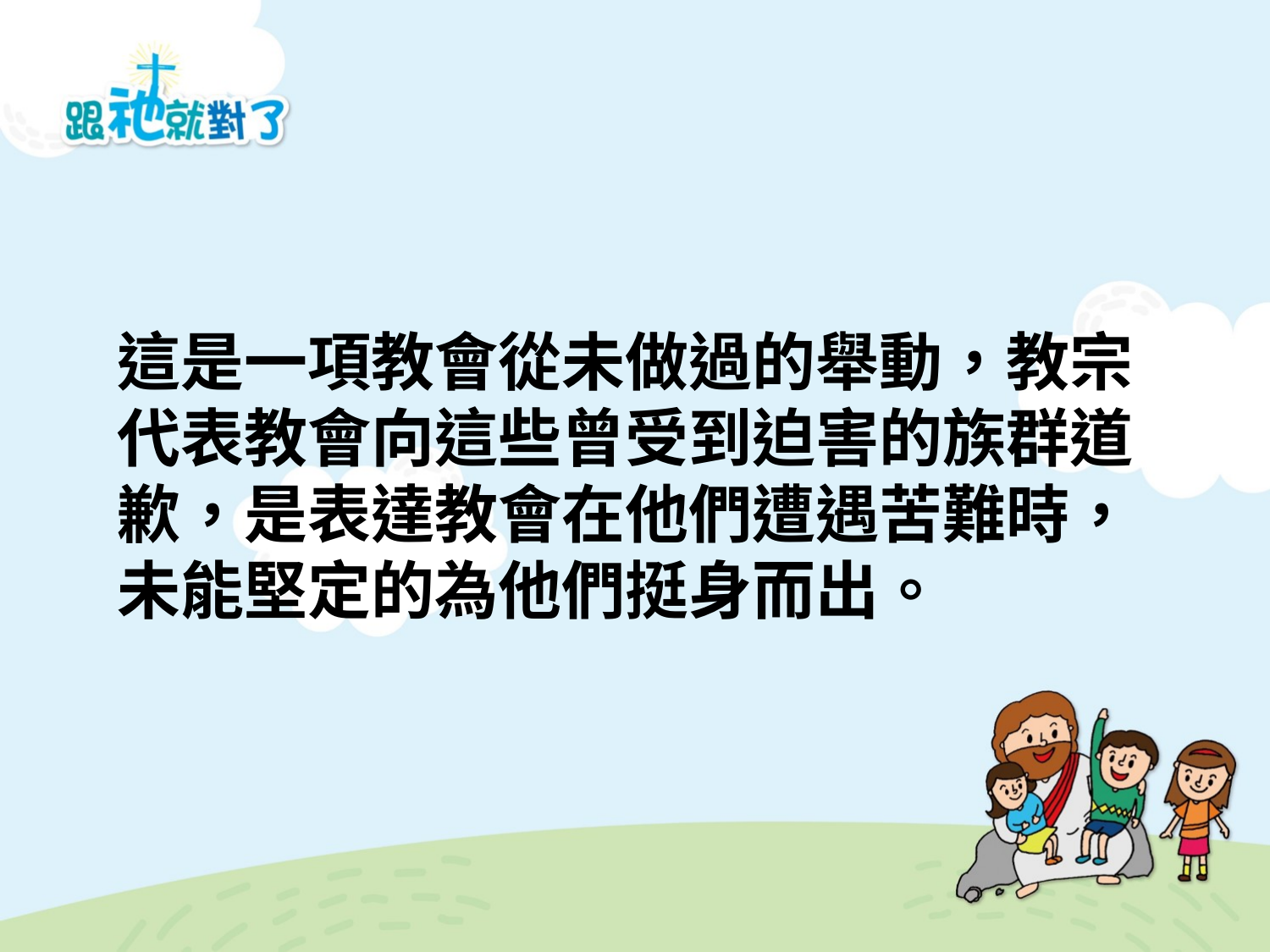

這是一項教會從未做過的舉動，教宗代表教會向這些曾受到迫害的族群道歉，是表達教會在他們遭遇苦難時，未能堅定的為他們挺身而出。